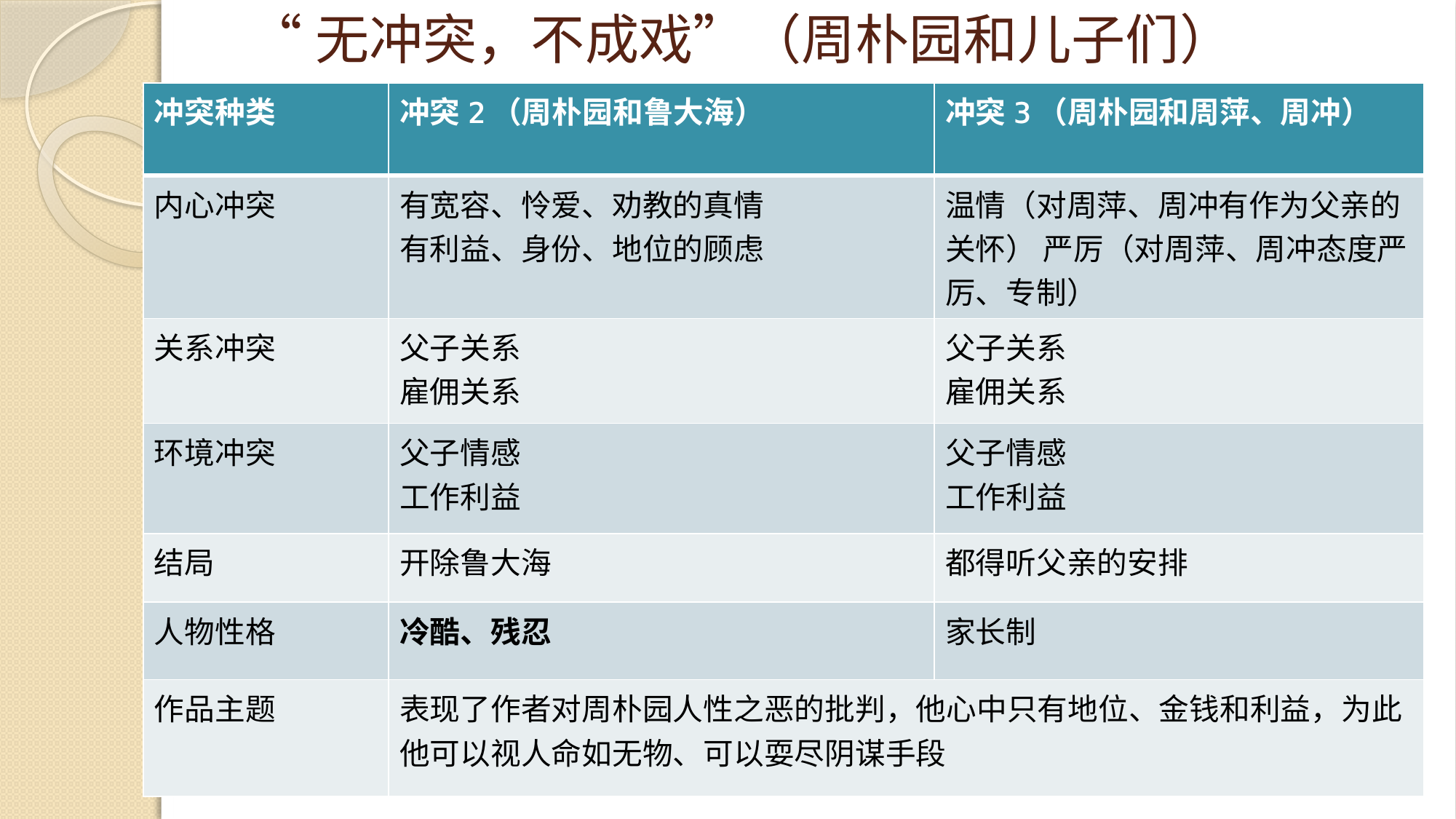

# “无冲突，不成戏”（周朴园和儿子们）
| 冲突种类 | 冲突2（周朴园和鲁大海） | 冲突3（周朴园和周萍、周冲） |
| --- | --- | --- |
| 内心冲突 | 有宽容、怜爱、劝教的真情 有利益、身份、地位的顾虑 | 温情（对周萍、周冲有作为父亲的关怀） 严厉（对周萍、周冲态度严厉、专制） |
| 关系冲突 | 父子关系 雇佣关系 | 父子关系 雇佣关系 |
| 环境冲突 | 父子情感 工作利益 | 父子情感 工作利益 |
| 结局 | 开除鲁大海 | 都得听父亲的安排 |
| 人物性格 | 冷酷、残忍 | 家长制 |
| 作品主题 | 表现了作者对周朴园人性之恶的批判，他心中只有地位、金钱和利益，为此他可以视人命如无物、可以耍尽阴谋手段 |  |